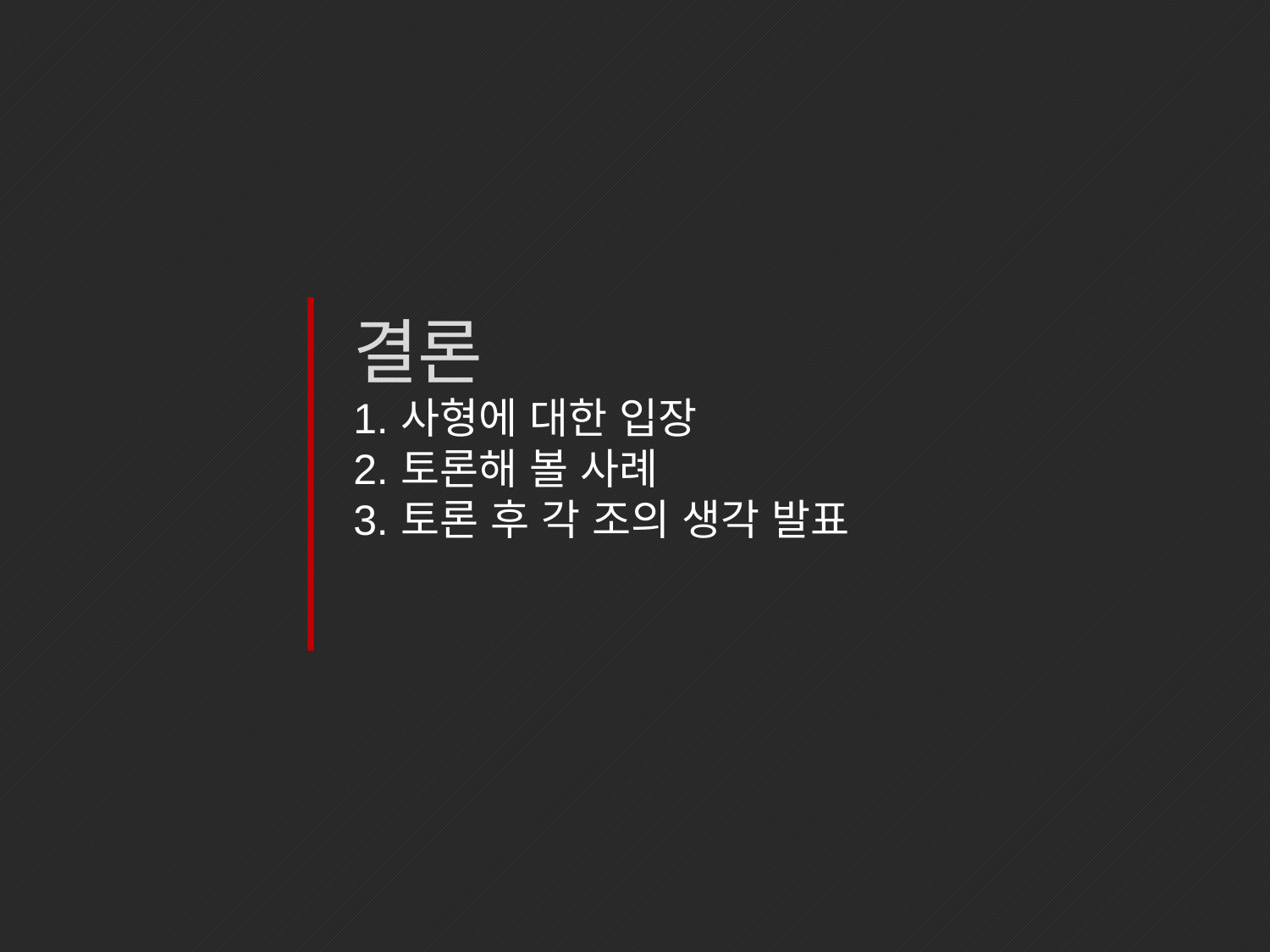

결론
사형에 대한 입장
토론해 볼 사례
토론 후 각 조의 생각 발표